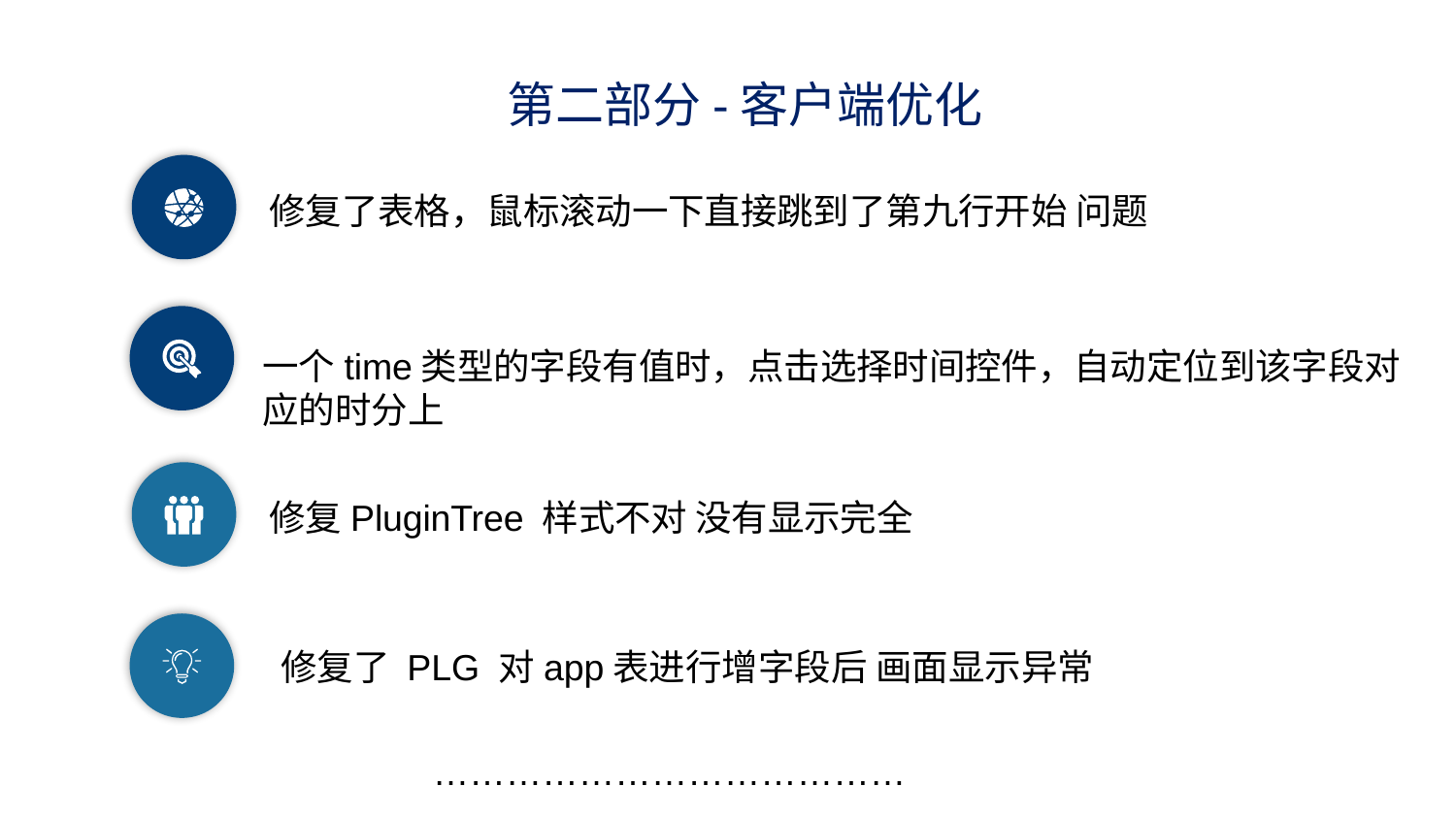

第二部分-客户端优化

修复了表格，鼠标滚动一下直接跳到了第九行开始 问题

一个time类型的字段有值时，点击选择时间控件，自动定位到该字段对应的时分上

修复PluginTree 样式不对 没有显示完全

修复了 PLG 对app表进行增字段后 画面显示异常
…………………………………………